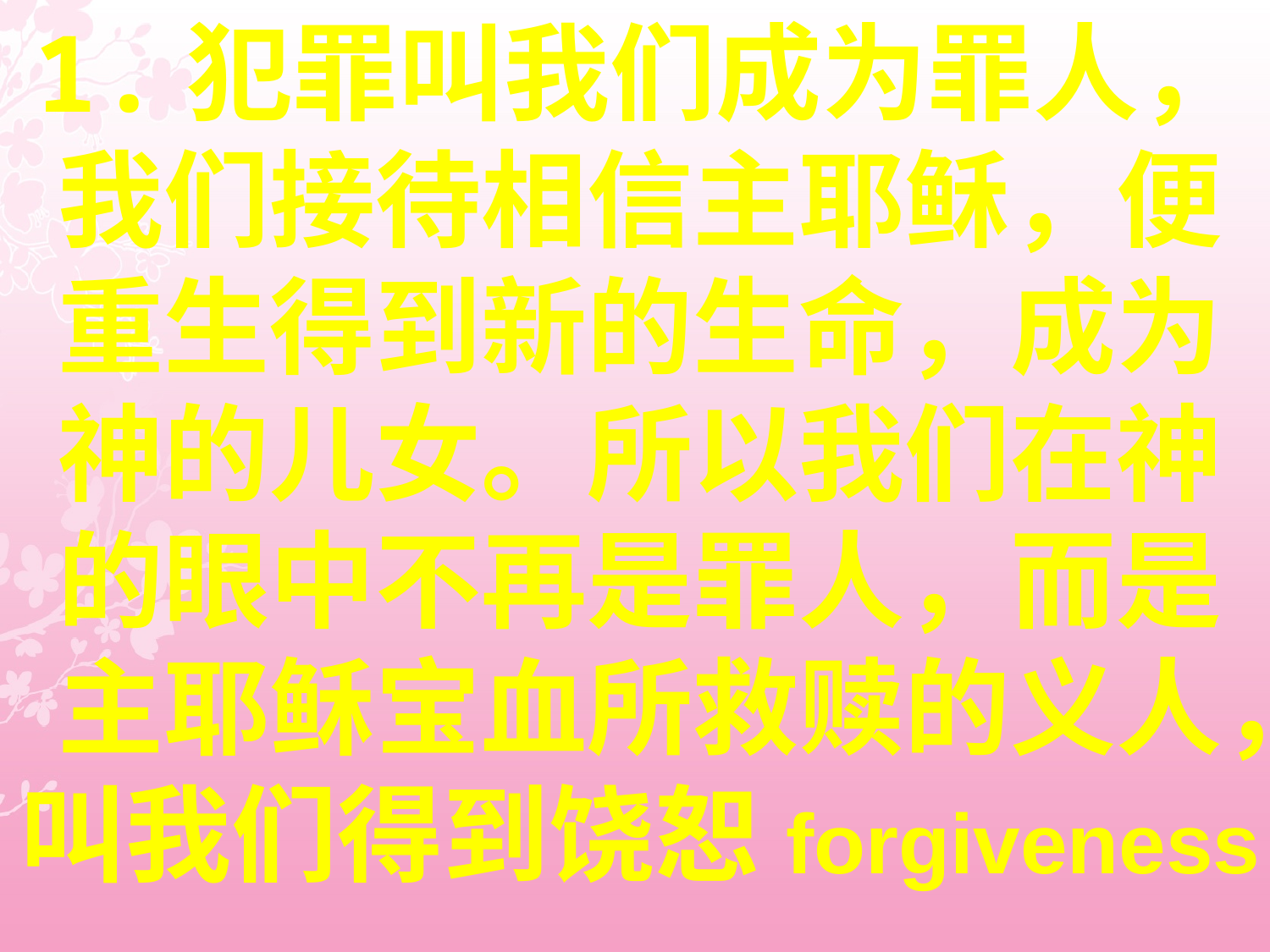

1.犯罪叫我们成为罪人，我们接待相信主耶稣，便重生得到新的生命，成为神的儿女。所以我们在神的眼中不再是罪人，而是主耶稣宝血所救赎的义人，叫我们得到饶恕forgiveness